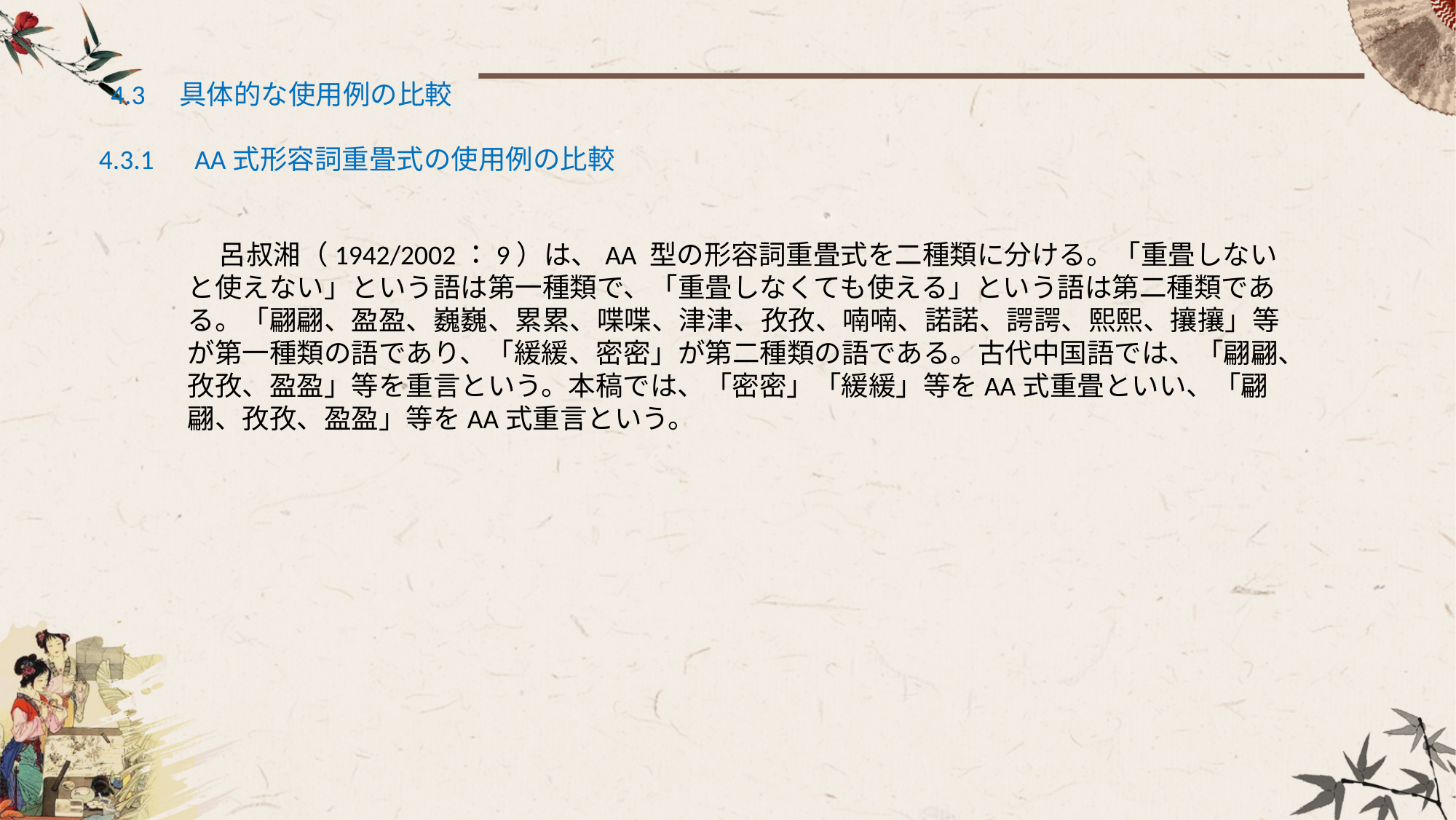

4.3　具体的な使用例の比較
4.3.1　AA式形容詞重畳式の使用例の比較
    呂叔湘（1942/2002：9）は、AA 型の形容詞重畳式を二種類に分ける。「重畳しないと使えない」という語は第一種類で、「重畳しなくても使える」という語は第二種類である。「翩翩、盈盈、巍巍、累累、喋喋、津津、孜孜、喃喃、諾諾、諤諤、熙熙、攘攘」等が第一種類の語であり、「緩緩、密密」が第二種類の語である。古代中国語では、「翩翩、孜孜、盈盈」等を重言という。本稿では、「密密」「緩緩」等をAA式重畳といい、「翩翩、孜孜、盈盈」等をAA式重言という。